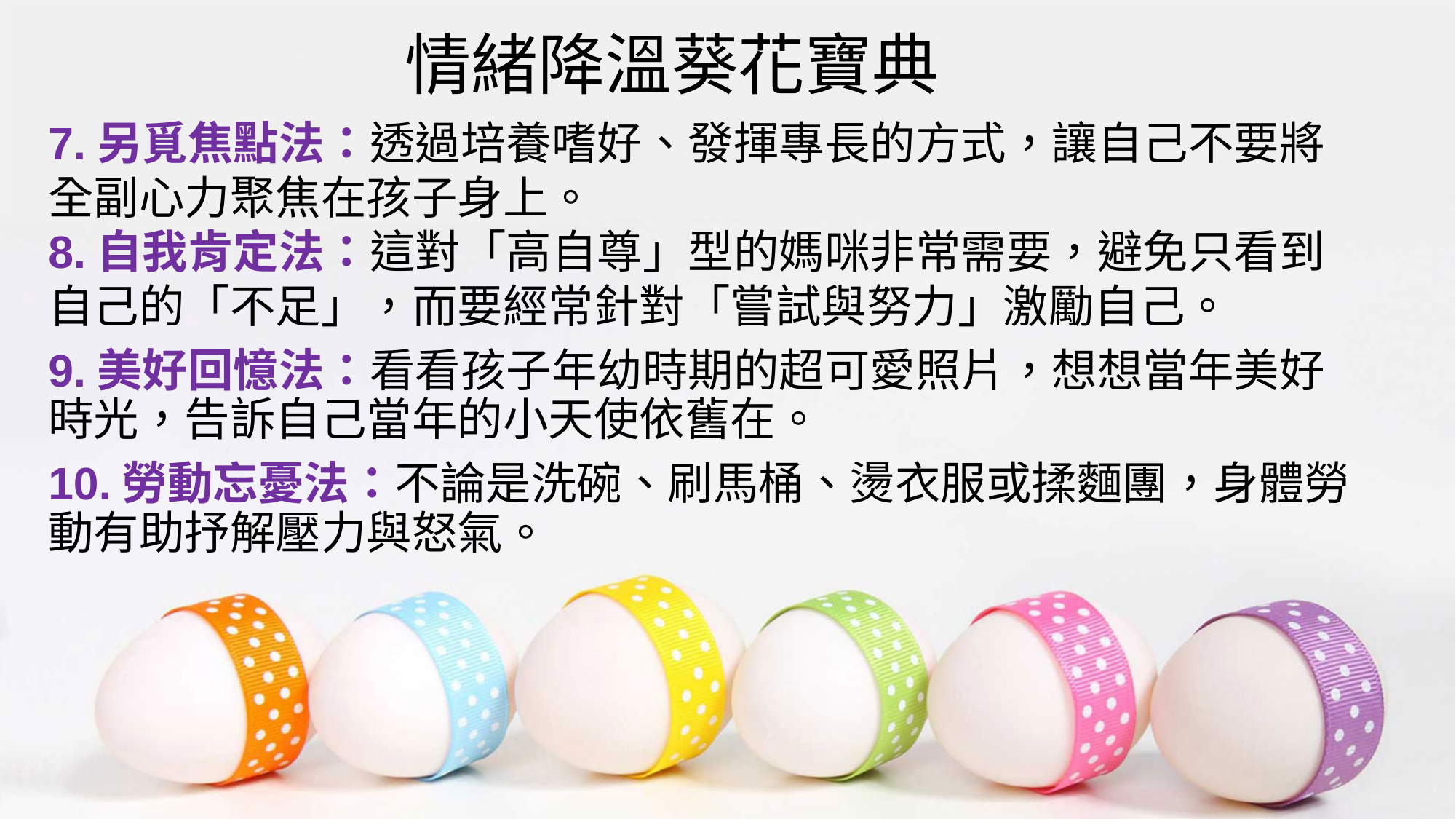

情緒降溫葵花寶典
7.另覓焦點法：透過培養嗜好、發揮專長的方式，讓自己不要將全副心力聚焦在孩子身上。
8.自我肯定法：這對「高自尊」型的媽咪非常需要，避免只看到自己的「不足」，而要經常針對「嘗試與努力」激勵自己。
9.美好回憶法：看看孩子年幼時期的超可愛照片，想想當年美好時光，告訴自己當年的小天使依舊在。
10.勞動忘憂法：不論是洗碗、刷馬桶、燙衣服或揉麵團，身體勞動有助抒解壓力與怒氣。